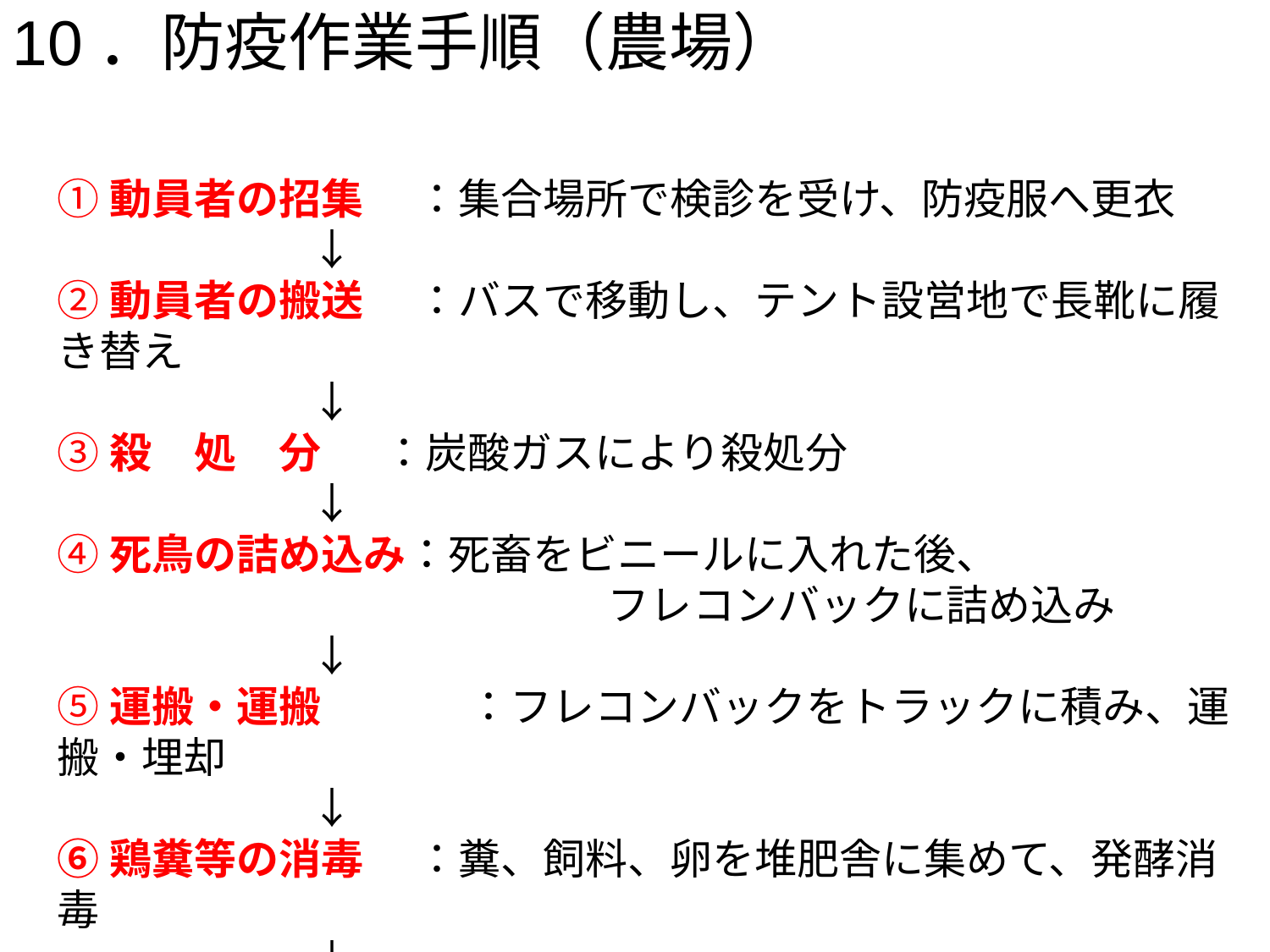

10．防疫作業手順（農場）

①動員者の招集　 ：集合場所で検診を受け、防疫服へ更衣
　　　　　　↓
②動員者の搬送　 ：バスで移動し、テント設営地で長靴に履き替え
　　　　　　↓
③殺　処　分　  ：炭酸ガスにより殺処分
　　　　　　↓
④死鳥の詰め込み：死畜をビニールに入れた後、
　　　　　　　　　　　　　フレコンバックに詰め込み
　　　　　　↓
⑤運搬・運搬　 　　 ：フレコンバックをトラックに積み、運搬・埋却
　　　　　　↓
⑥鶏糞等の消毒　 ：糞、飼料、卵を堆肥舎に集めて、発酵消毒
　　　　　　↓
⑦農  場  消  毒     ：畜舎内の糞を除去後、動力噴霧器で消毒